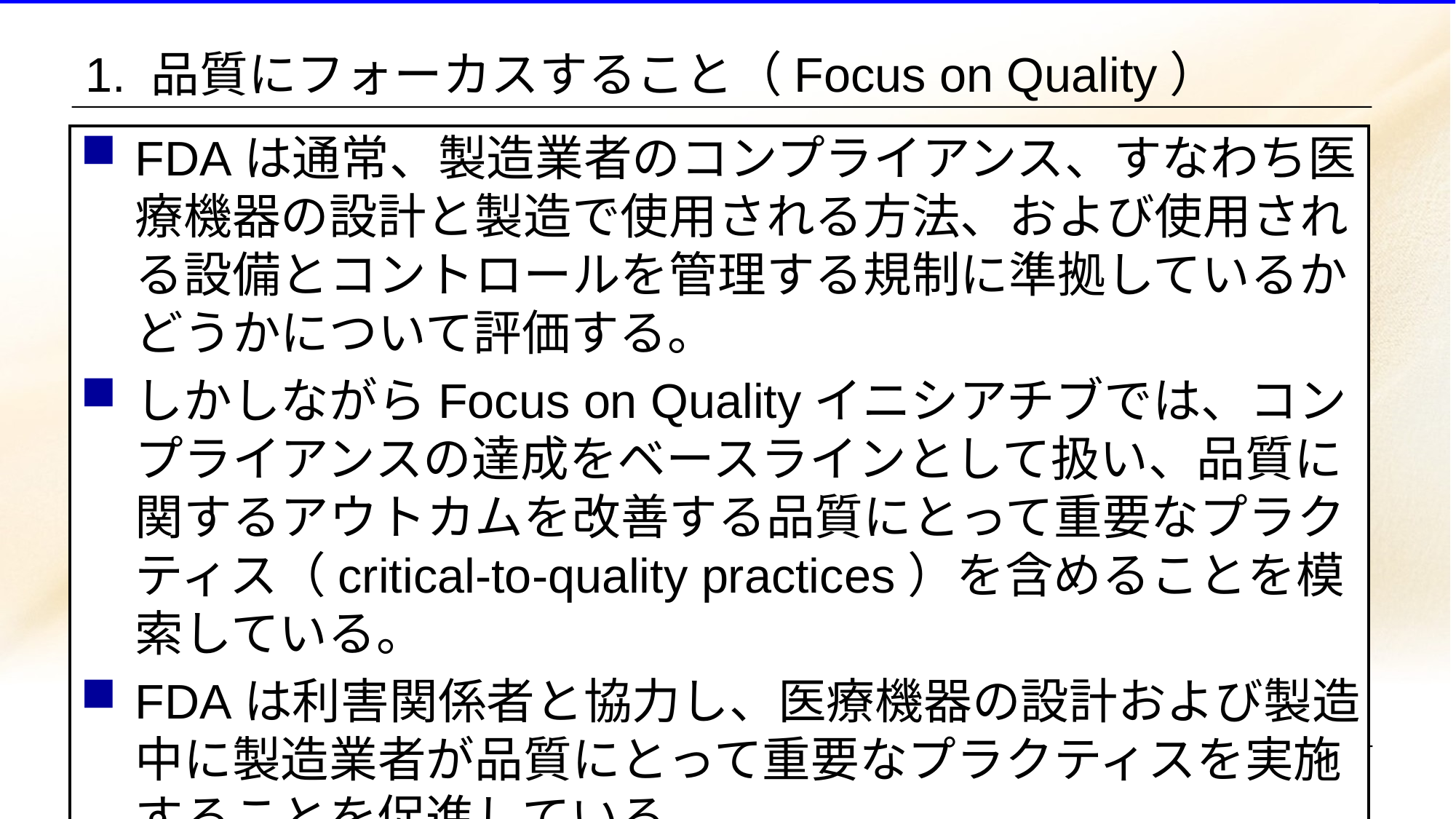

# 1. 品質にフォーカスすること（Focus on Quality）
FDAは通常、製造業者のコンプライアンス、すなわち医療機器の設計と製造で使用される方法、および使用される設備とコントロールを管理する規制に準拠しているかどうかについて評価する。
しかしながらFocus on Qualityイニシアチブでは、コンプライアンスの達成をベースラインとして扱い、品質に関するアウトカムを改善する品質にとって重要なプラクティス（critical-to-quality practices）を含めることを模索している。
FDAは利害関係者と協力し、医療機器の設計および製造中に製造業者が品質にとって重要なプラクティスを実施することを促進している。